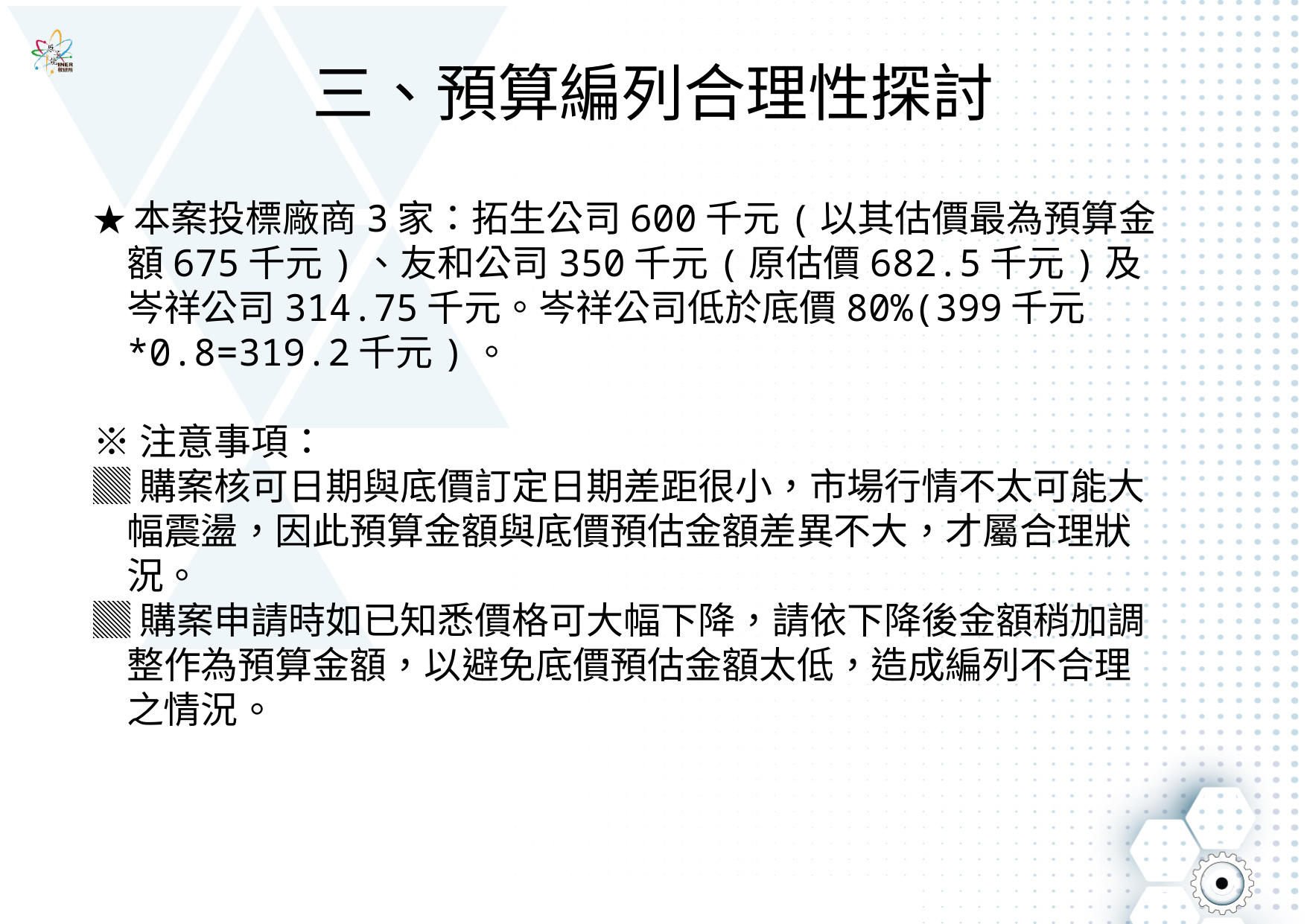

# 三、預算編列合理性探討
★本案投標廠商3家：拓生公司600千元(以其估價最為預算金額675千元)、友和公司350千元(原估價682.5千元)及岑祥公司314.75千元。岑祥公司低於底價80%(399千元*0.8=319.2千元)。

※注意事項：
▓購案核可日期與底價訂定日期差距很小，市場行情不太可能大幅震盪，因此預算金額與底價預估金額差異不大，才屬合理狀況。
▓購案申請時如已知悉價格可大幅下降，請依下降後金額稍加調整作為預算金額，以避免底價預估金額太低，造成編列不合理之情況。